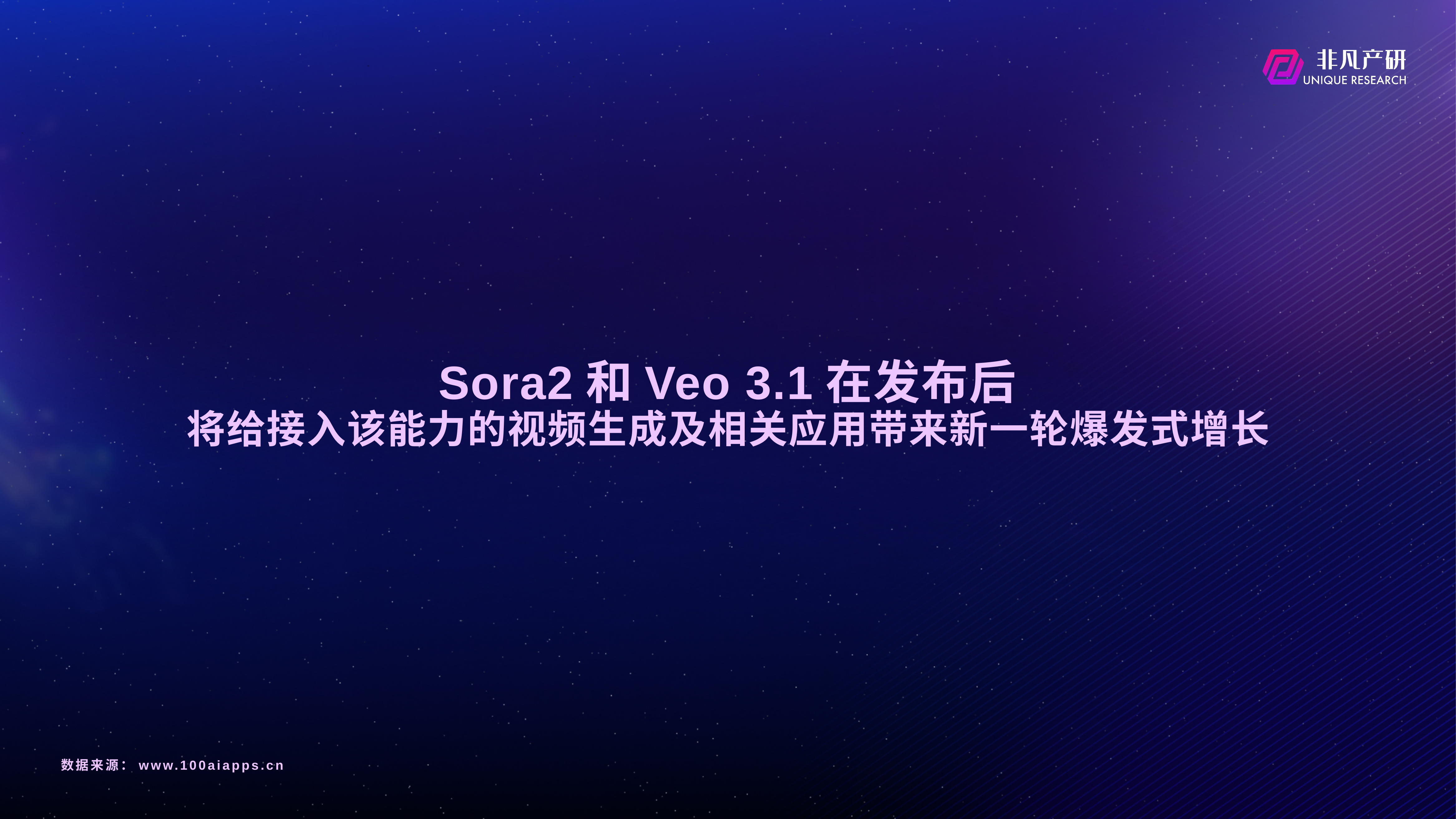

# Sora2和Veo 3.1在发布后 将给接入该能力的视频生成及相关应用带来新一轮爆发式增长